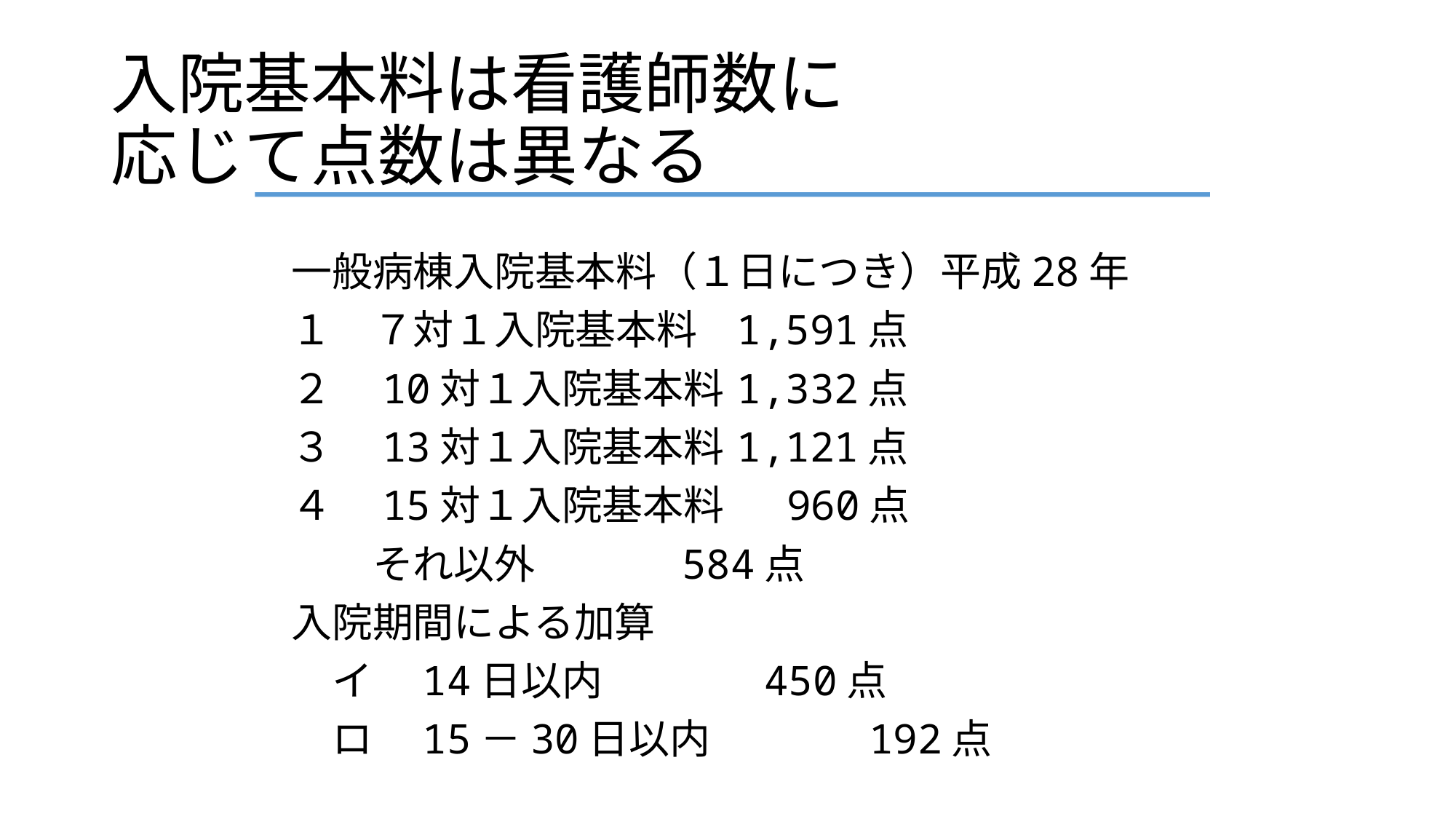

# 入院基本料は看護師数に 応じて点数は異なる

一般病棟入院基本料（１日につき）平成28年
１　７対１入院基本料		1,591点
２　10対１入院基本料		1,332点
３　13対１入院基本料		1,121点
４　15対１入院基本料		　960点
　　それ以外			　584点
入院期間による加算
　イ　14日以内　　　		  450点
　ロ　15－30日以内　		  192点